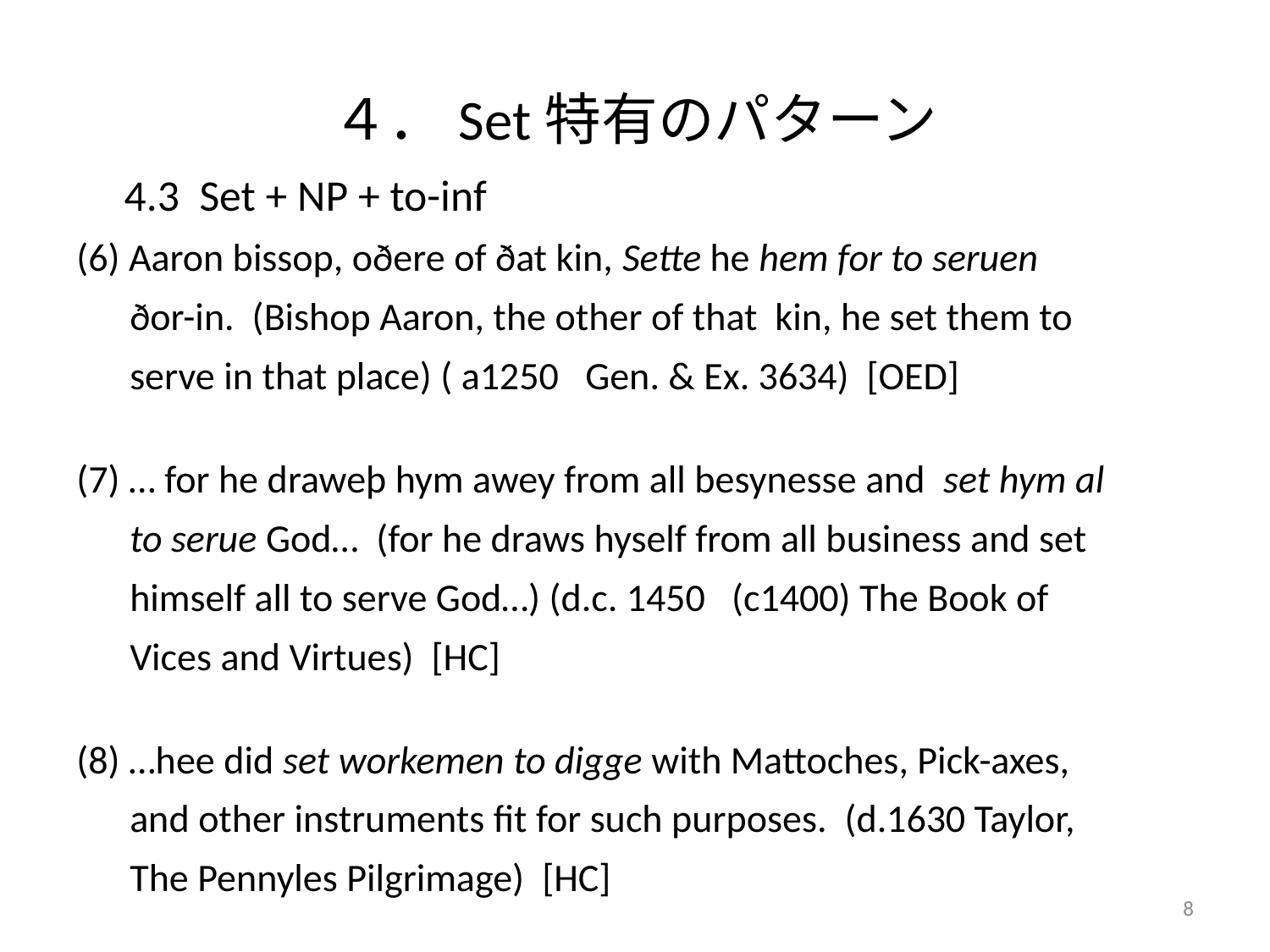

# ４．Set特有のパターン
4.3  Set + NP + to-inf
 (6) Aaron bissop, oðere of ðat kin, Sette he hem for to seruen
       ðor-in.  (Bishop Aaron, the other of that  kin, he set them to
       serve in that place) ( a1250   Gen. & Ex. 3634)  [OED]

 (7) … for he draweþ hym awey from all besynesse and  set hym al
       to serue God…  (for he draws hyself from all business and set
       himself all to serve God…) (d.c. 1450   (c1400) The Book of
       Vices and Virtues)  [HC]

 (8) …hee did set workemen to digge with Mattoches, Pick-axes,
       and other instruments fit for such purposes.  (d.1630 Taylor,
       The Pennyles Pilgrimage)  [HC]

8